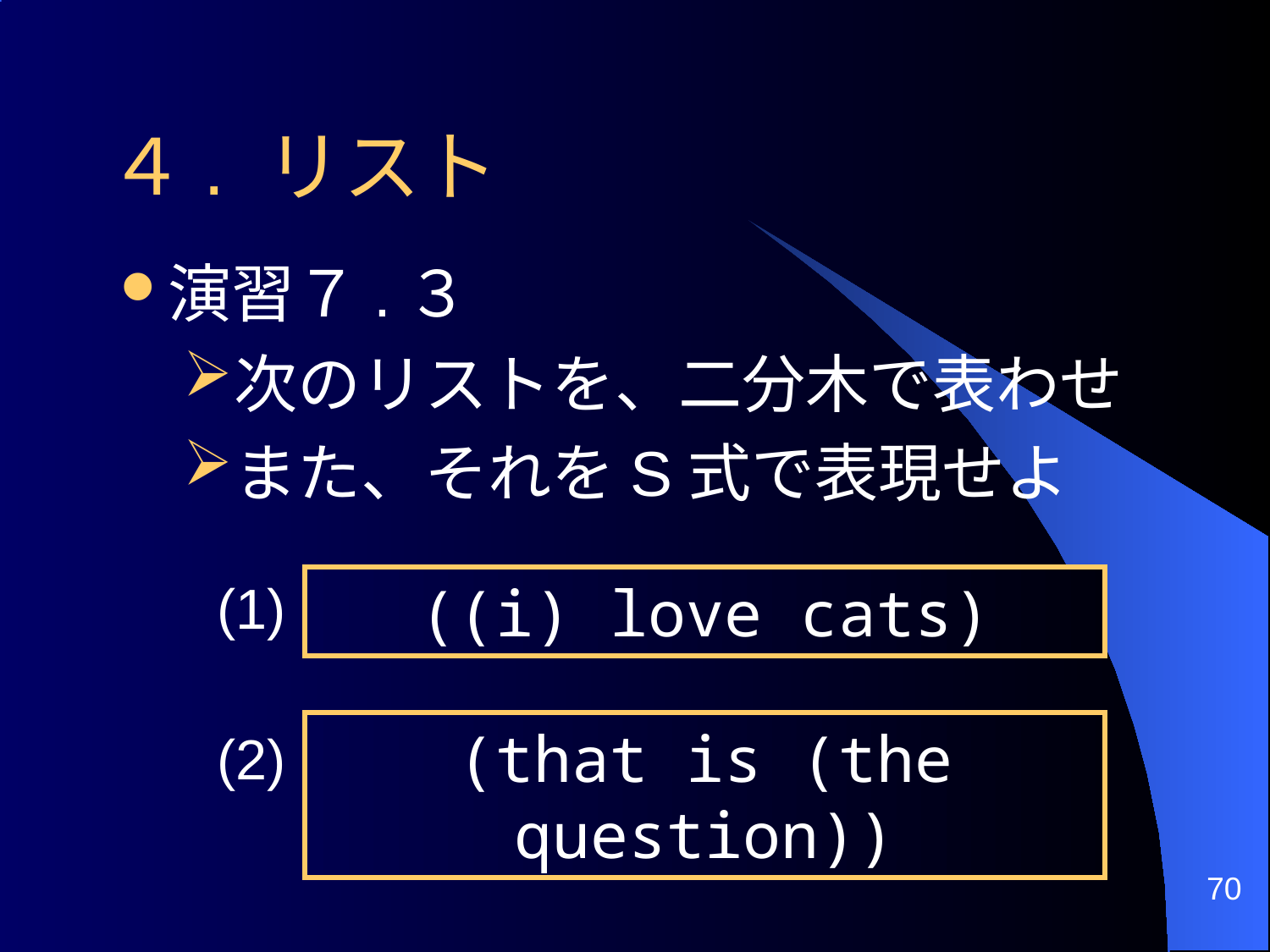

４. リスト
演習７.３
次のリストを、二分木で表わせ
また、それをS式で表現せよ
(1)
((i) love cats)
(that is (the question))
(2)
70